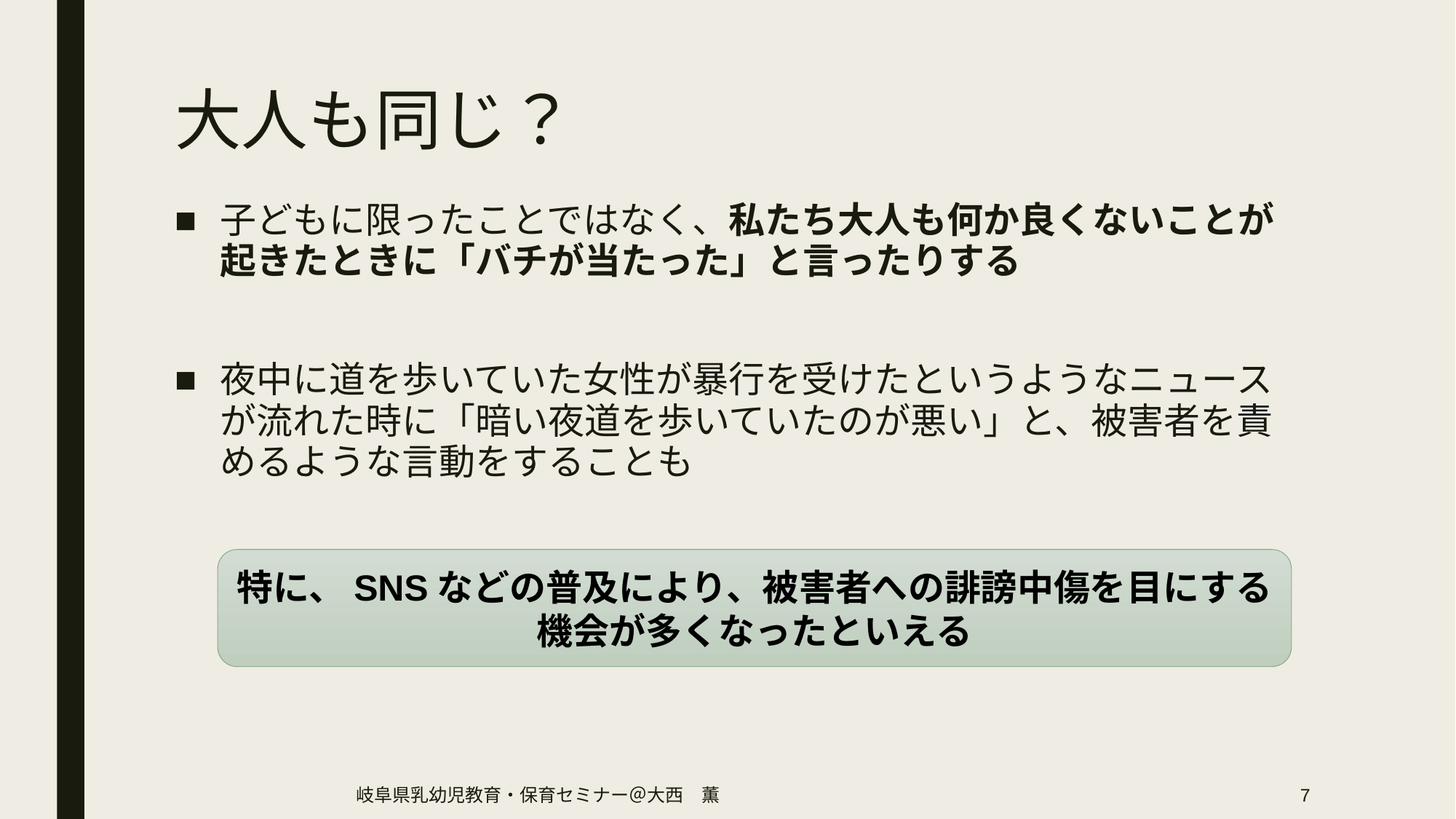

# 大人も同じ？
子どもに限ったことではなく、私たち大人も何か良くないことが起きたときに「バチが当たった」と言ったりする

夜中に道を歩いていた女性が暴行を受けたというようなニュースが流れた時に「暗い夜道を歩いていたのが悪い」と、被害者を責めるような言動をすることも

特に、SNSなどの普及により、被害者への誹謗中傷を目にする機会が多くなったといえる
岐阜県乳幼児教育・保育セミナー＠大西　薫
7